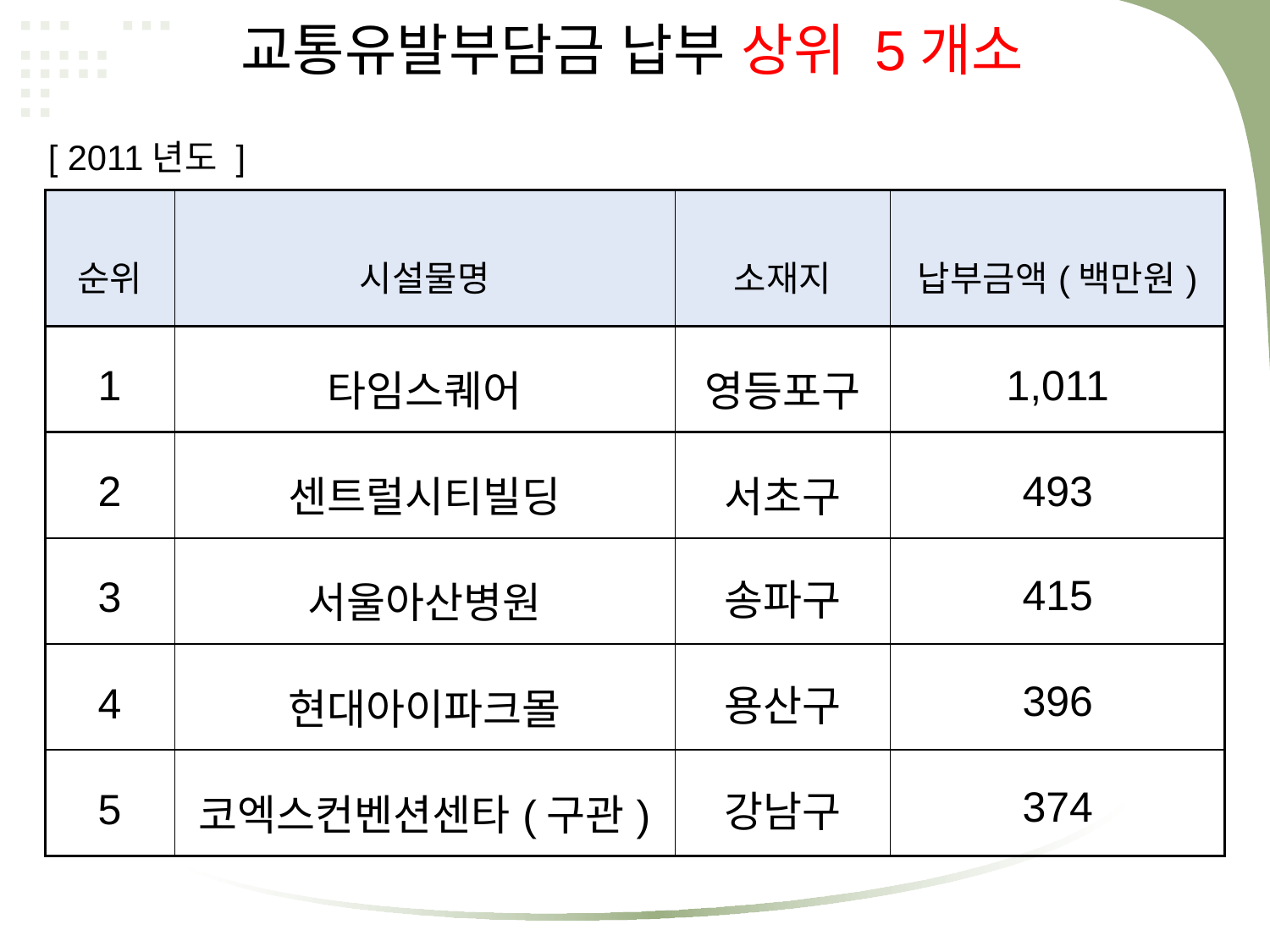

# 교통유발부담금 납부 상위 5개소
[ 2011년도 ]
| 순위 | 시설물명 | 소재지 | 납부금액(백만원) |
| --- | --- | --- | --- |
| 1 | 타임스퀘어 | 영등포구 | 1,011 |
| 2 | 센트럴시티빌딩 | 서초구 | 493 |
| 3 | 서울아산병원 | 송파구 | 415 |
| 4 | 현대아이파크몰 | 용산구 | 396 |
| 5 | 코엑스컨벤션센타(구관) | 강남구 | 374 |